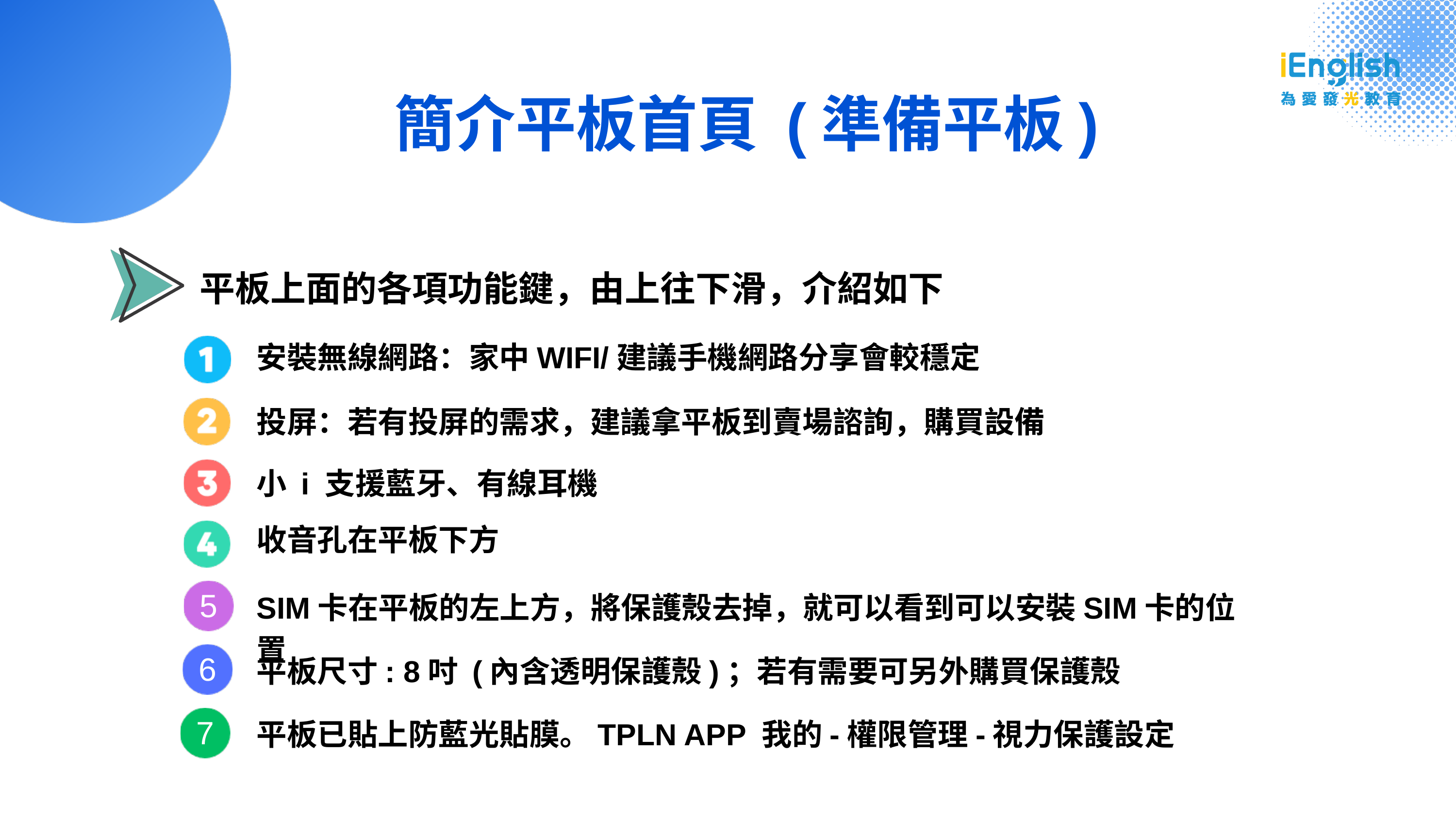

簡介平板首頁 (準備平板)

平板上面的各項功能鍵，由上往下滑，介紹如下
安裝無線網路：家中WIFI/建議手機網路分享會較穩定

投屏：若有投屏的需求，建議拿平板到賣場諮詢，購買設備

小 i 支援藍牙、有線耳機

收音孔在平板下方

5
SIM卡在平板的左上方，將保護殼去掉，就可以看到可以安裝SIM卡的位置

6
平板尺寸: 8吋 (內含透明保護殼)；若有需要可另外購買保護殼

7
平板已貼上防藍光貼膜。TPLN APP 我的-權限管理-視力保護設定